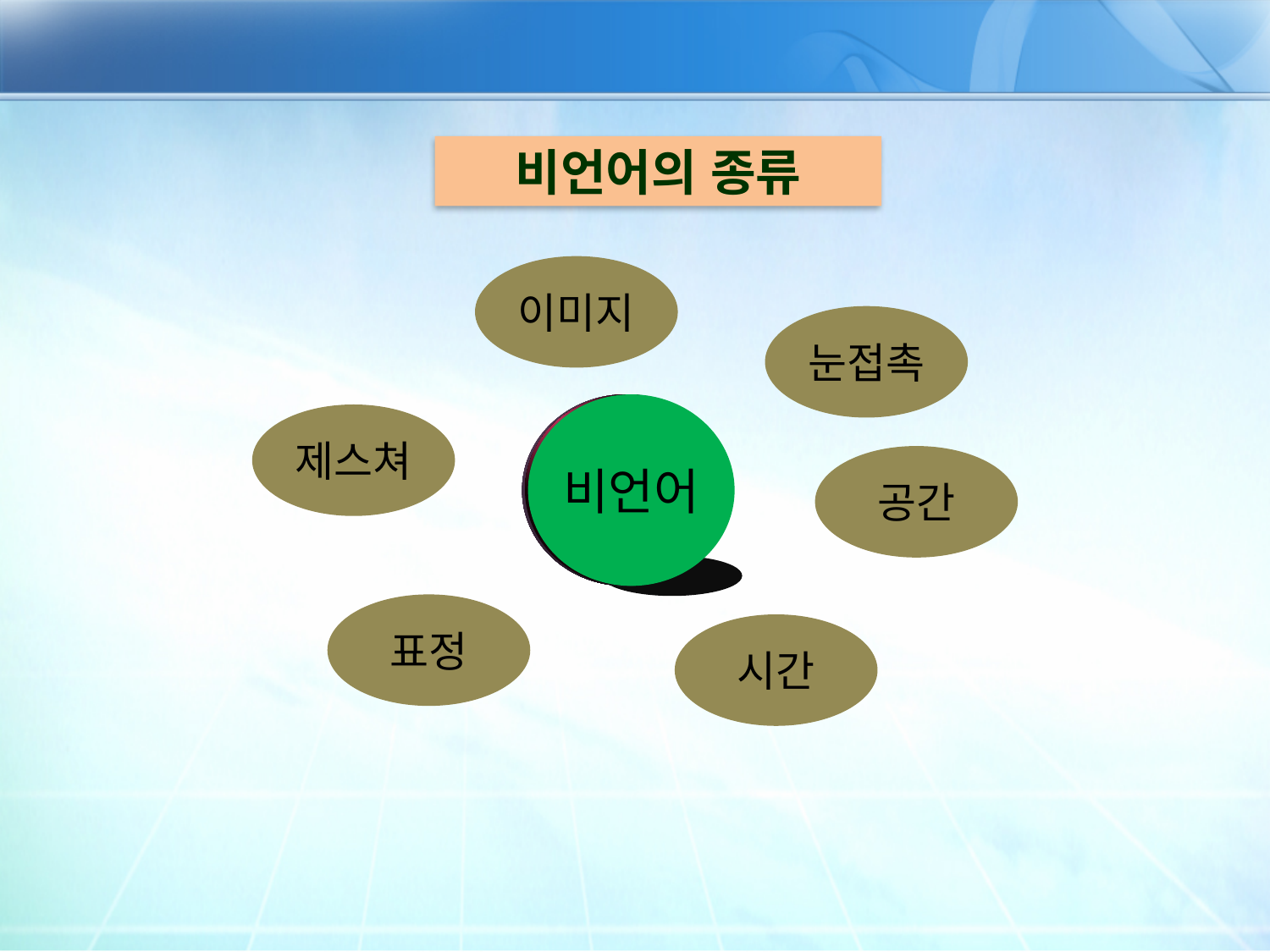

비언어의 종류
이미지
눈접촉
비언어
비언어
비언어
제스쳐
공간

표정
시간